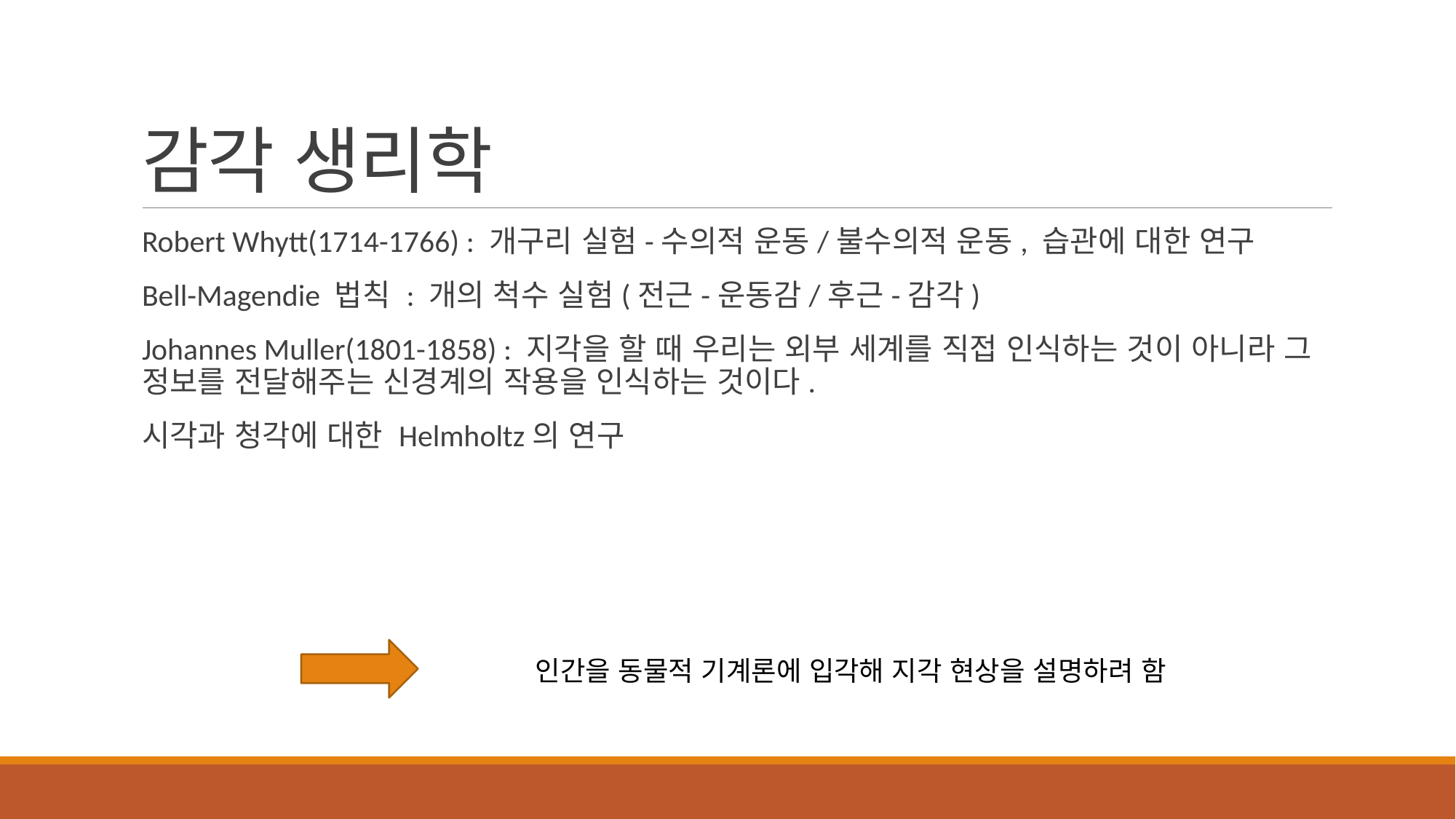

# 감각 생리학
Robert Whytt(1714-1766) : 개구리 실험-수의적 운동/불수의적 운동, 습관에 대한 연구
Bell-Magendie 법칙 : 개의 척수 실험(전근-운동감/후근-감각)
Johannes Muller(1801-1858) : 지각을 할 때 우리는 외부 세계를 직접 인식하는 것이 아니라 그 정보를 전달해주는 신경계의 작용을 인식하는 것이다.
시각과 청각에 대한 Helmholtz의 연구

인간을 동물적 기계론에 입각해 지각 현상을 설명하려 함